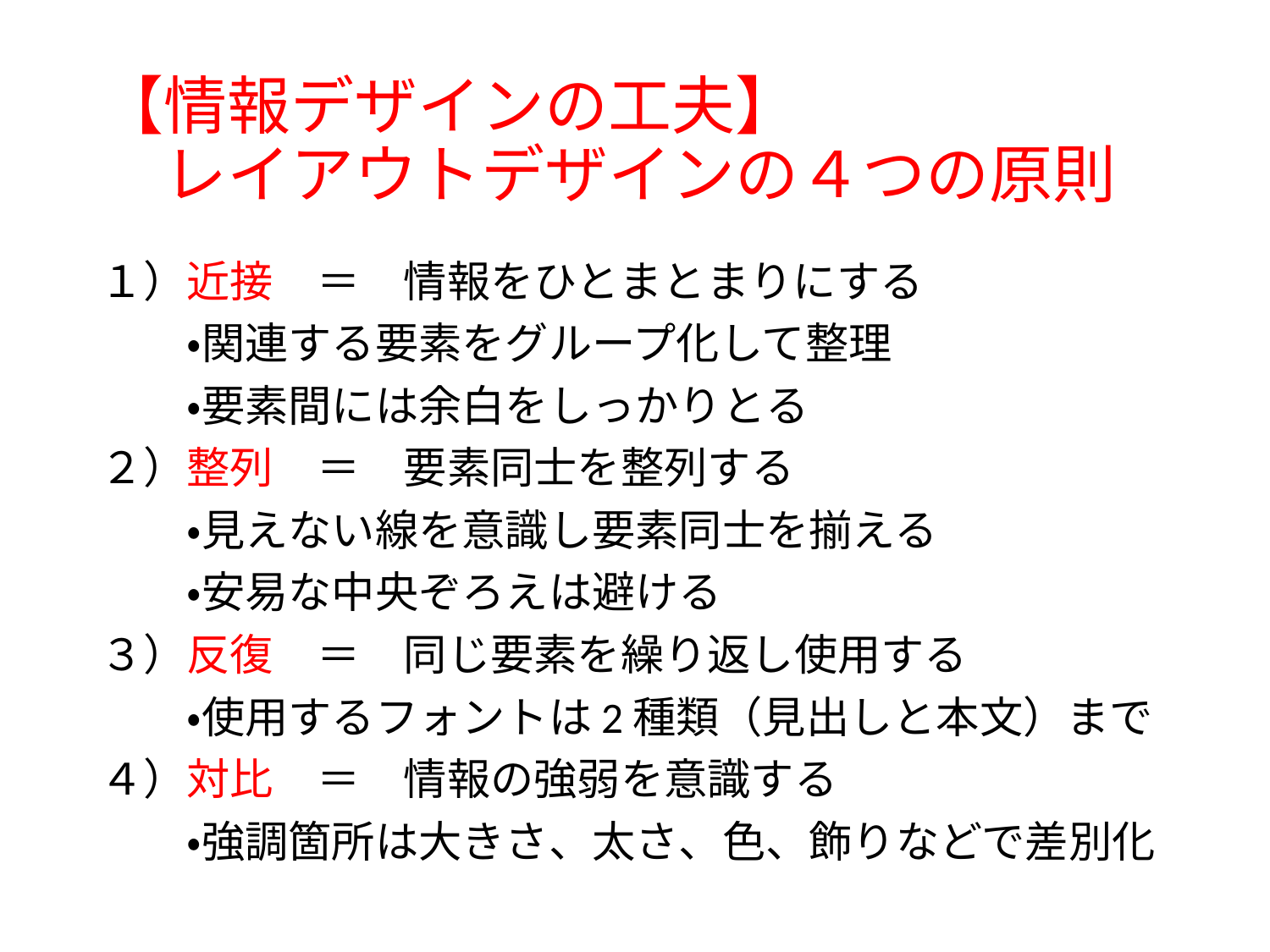

# 【情報デザインの工夫】 　レイアウトデザインの４つの原則
１）近接　＝　情報をひとまとまりにする
　　・関連する要素をグループ化して整理
　　・要素間には余白をしっかりとる
２）整列　＝　要素同士を整列する
　　・見えない線を意識し要素同士を揃える
　　・安易な中央ぞろえは避ける
３）反復　＝　同じ要素を繰り返し使用する
　　・使用するフォントは2種類（見出しと本文）まで
４）対比　＝　情報の強弱を意識する
　　・強調箇所は大きさ、太さ、色、飾りなどで差別化